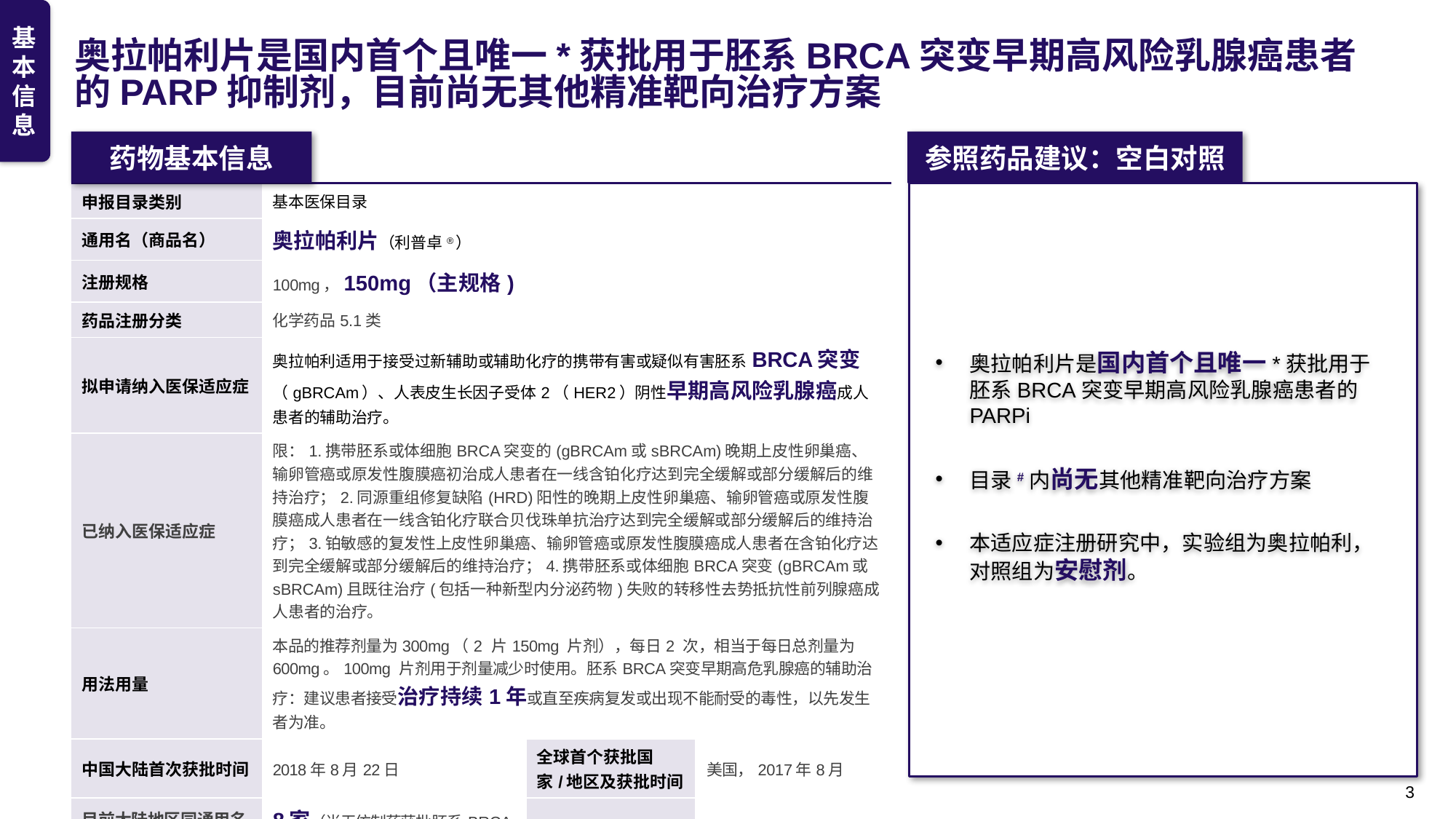

# 奥拉帕利片是国内首个且唯一*获批用于胚系BRCA突变早期高风险乳腺癌患者的PARP抑制剂，目前尚无其他精准靶向治疗方案
基本信息
药物基本信息
参照药品建议：空白对照

| 申报目录类别 | 基本医保目录 |  |  |
| --- | --- | --- | --- |
| 通用名（商品名） | 奥拉帕利片（利普卓®） |  |  |
| 注册规格 | 100mg，150mg（主规格) |  |  |
| 药品注册分类 | 化学药品5.1类 |  |  |
| 拟申请纳入医保适应症 | 奥拉帕利适用于接受过新辅助或辅助化疗的携带有害或疑似有害胚系BRCA突变（gBRCAm）、人表皮生长因子受体2（HER2）阴性早期高风险乳腺癌成人患者的辅助治疗。 |  |  |
| 已纳入医保适应症 | 限：1.携带胚系或体细胞BRCA突变的(gBRCAm或sBRCAm)晚期上皮性卵巢癌、输卵管癌或原发性腹膜癌初治成人患者在一线含铂化疗达到完全缓解或部分缓解后的维持治疗；2.同源重组修复缺陷(HRD)阳性的晚期上皮性卵巢癌、输卵管癌或原发性腹膜癌成人患者在一线含铂化疗联合贝伐珠单抗治疗达到完全缓解或部分缓解后的维持治疗；3.铂敏感的复发性上皮性卵巢癌、输卵管癌或原发性腹膜癌成人患者在含铂化疗达到完全缓解或部分缓解后的维持治疗；4.携带胚系或体细胞BRCA突变(gBRCAm或sBRCAm)且既往治疗(包括一种新型内分泌药物)失败的转移性去势抵抗性前列腺癌成人患者的治疗。 |  |  |
| 用法用量 | 本品的推荐剂量为300mg（2 片150mg 片剂），每日2 次，相当于每日总剂量为 600mg。100mg 片剂用于剂量减少时使用。胚系BRCA突变早期高危乳腺癌的辅助治疗：建议患者接受治疗持续1年或直至疾病复发或出现不能耐受的毒性，以先发生者为准。 |  |  |
| 中国大陆首次获批时间 | 2018年8月22日 | 全球首个获批国家/地区及获批时间 | 美国，2017年8月 |
| 目前大陆地区同通用名药品的上市情况 | 8家（尚无仿制药获批胚系BRCA突变早期高风险乳腺癌适应症） | 是否为OTC药品 | 否 |
奥拉帕利片是国内首个且唯一*获批用于胚系BRCA突变早期高风险乳腺癌患者的PARPi
目录#内尚无其他精准靶向治疗方案
本适应症注册研究中，实验组为奥拉帕利，对照组为安慰剂。
3